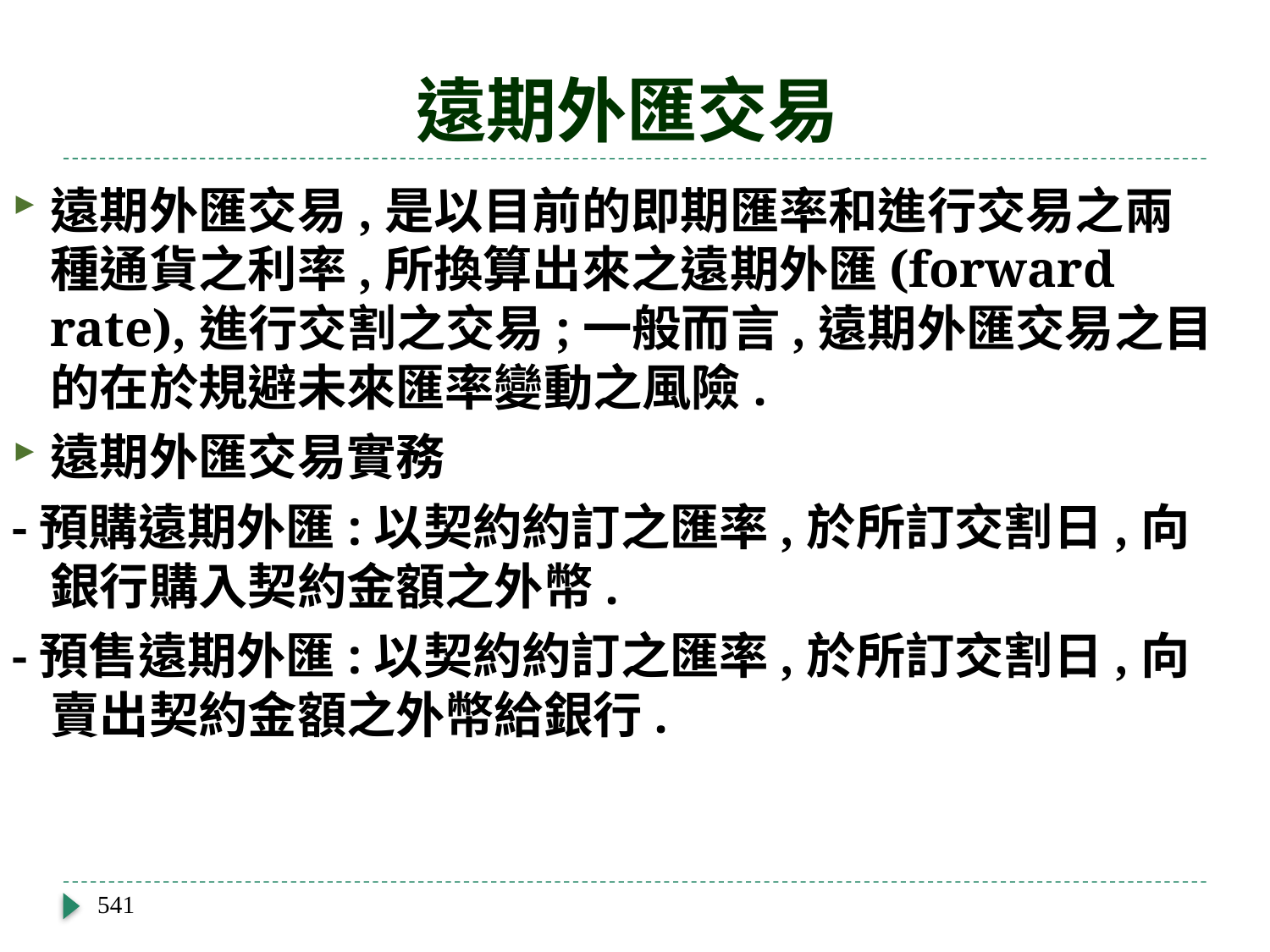

# 遠期外匯交易
遠期外匯交易,是以目前的即期匯率和進行交易之兩種通貨之利率,所換算出來之遠期外匯(forward rate),進行交割之交易;一般而言,遠期外匯交易之目的在於規避未來匯率變動之風險.
遠期外匯交易實務
-預購遠期外匯:以契約約訂之匯率,於所訂交割日,向銀行購入契約金額之外幣.
-預售遠期外匯:以契約約訂之匯率,於所訂交割日,向賣出契約金額之外幣給銀行.
541